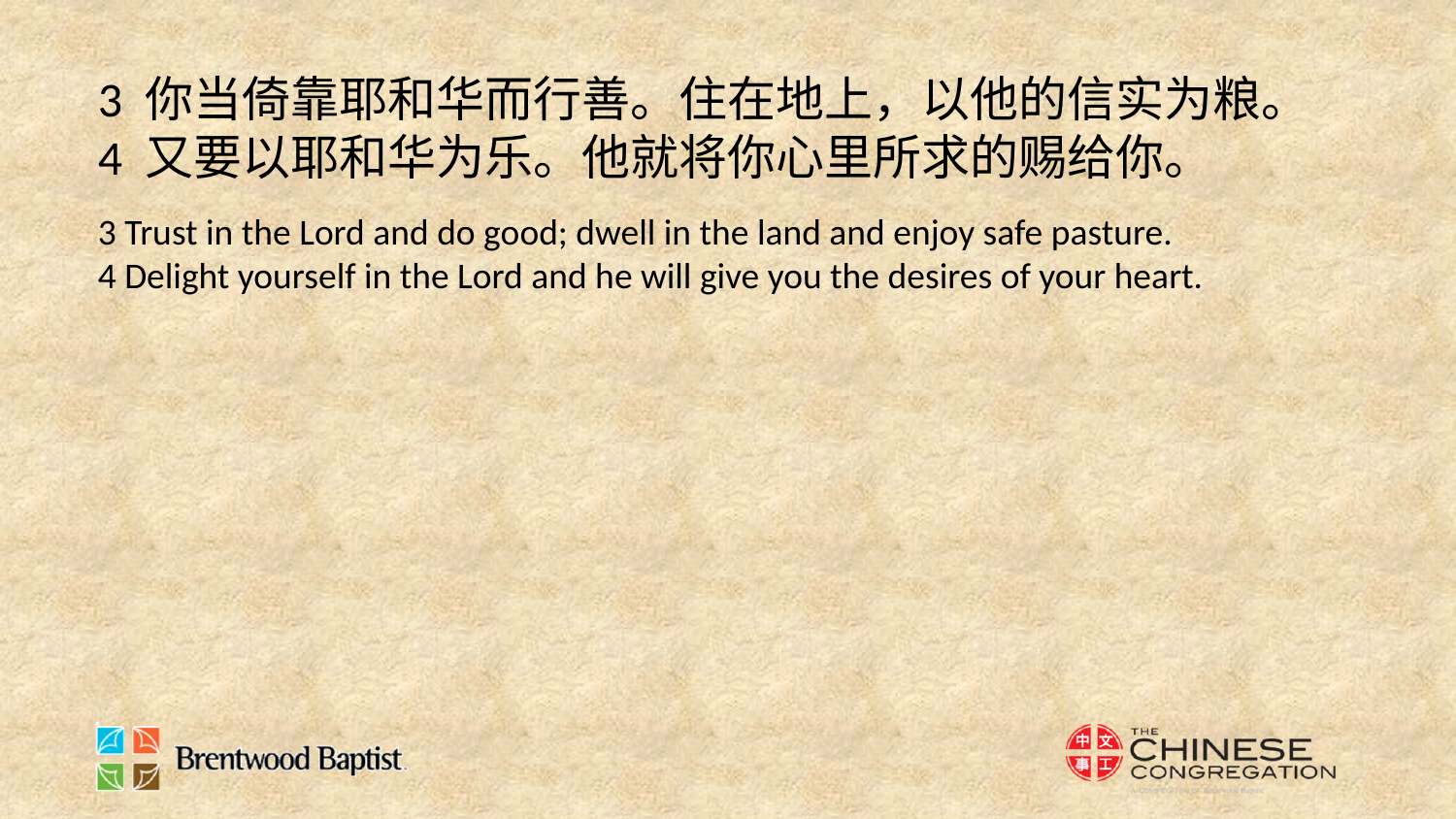

3 你当倚靠耶和华而行善。住在地上，以他的信实为粮。
4 又要以耶和华为乐。他就将你心里所求的赐给你。

3 Trust in the Lord and do good; dwell in the land and enjoy safe pasture.
4 Delight yourself in the Lord and he will give you the desires of your heart.